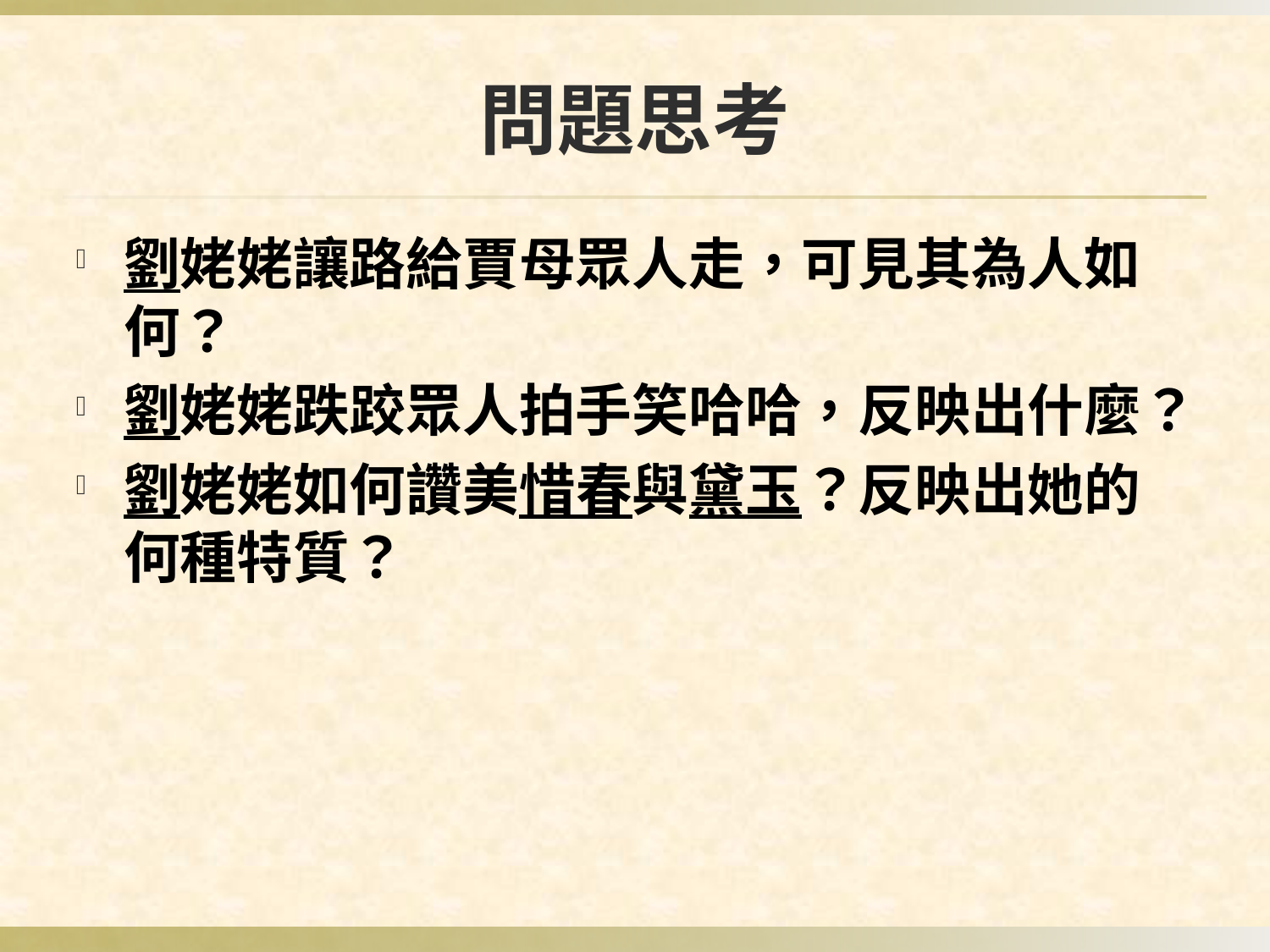

# 問題思考
劉姥姥讓路給賈母眾人走，可見其為人如何？
劉姥姥跌跤眾人拍手笑哈哈，反映出什麼？
劉姥姥如何讚美惜春與黛玉？反映出她的何種特質？